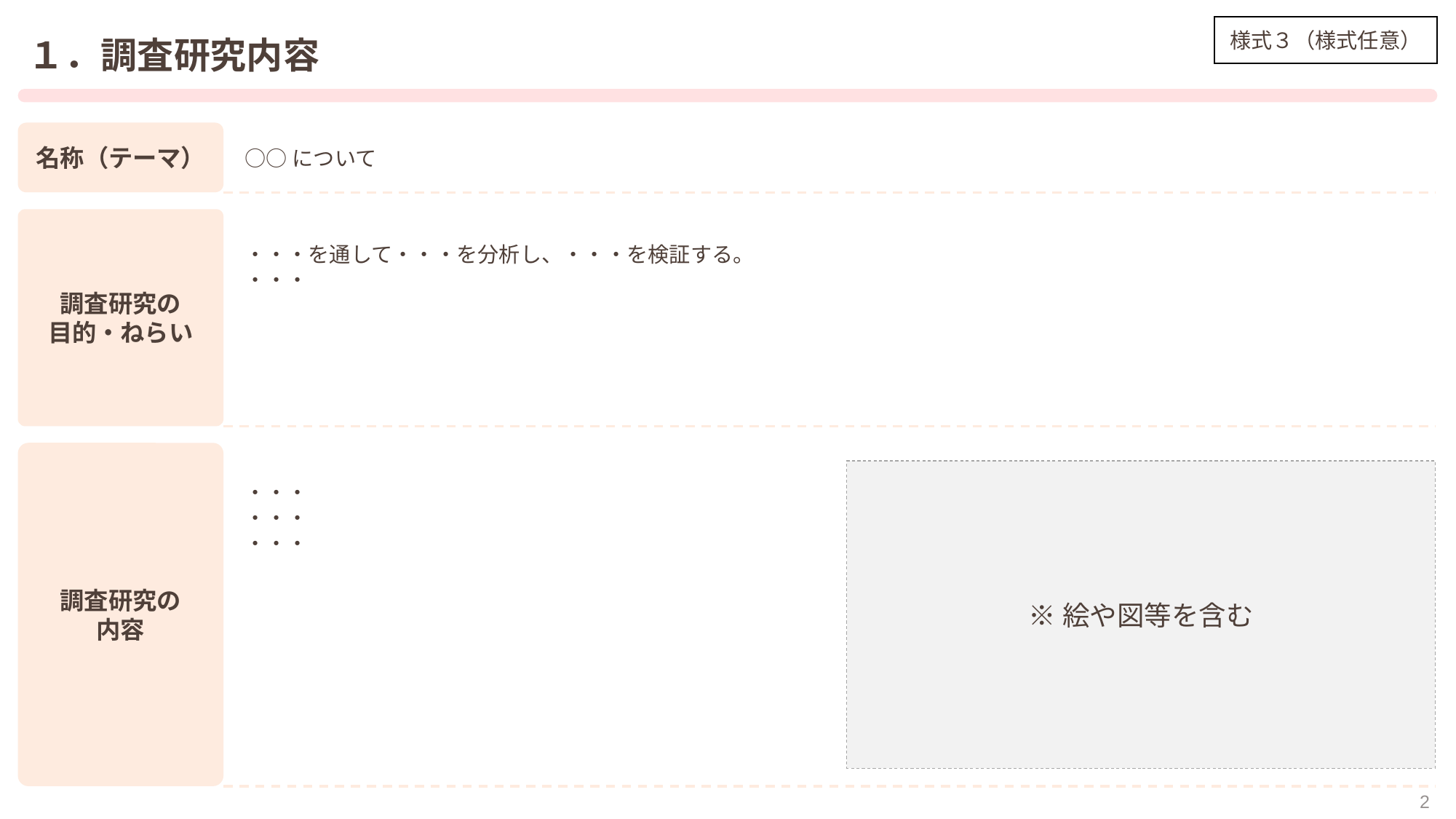

様式３（様式任意）
１．調査研究内容

名称（テーマ）
○○について
・・・を通して・・・を分析し、・・・を検証する。
・・・

調査研究の
目的・ねらい
調査研究の
内容
・・・
・・・
・・・

※絵や図等を含む
2